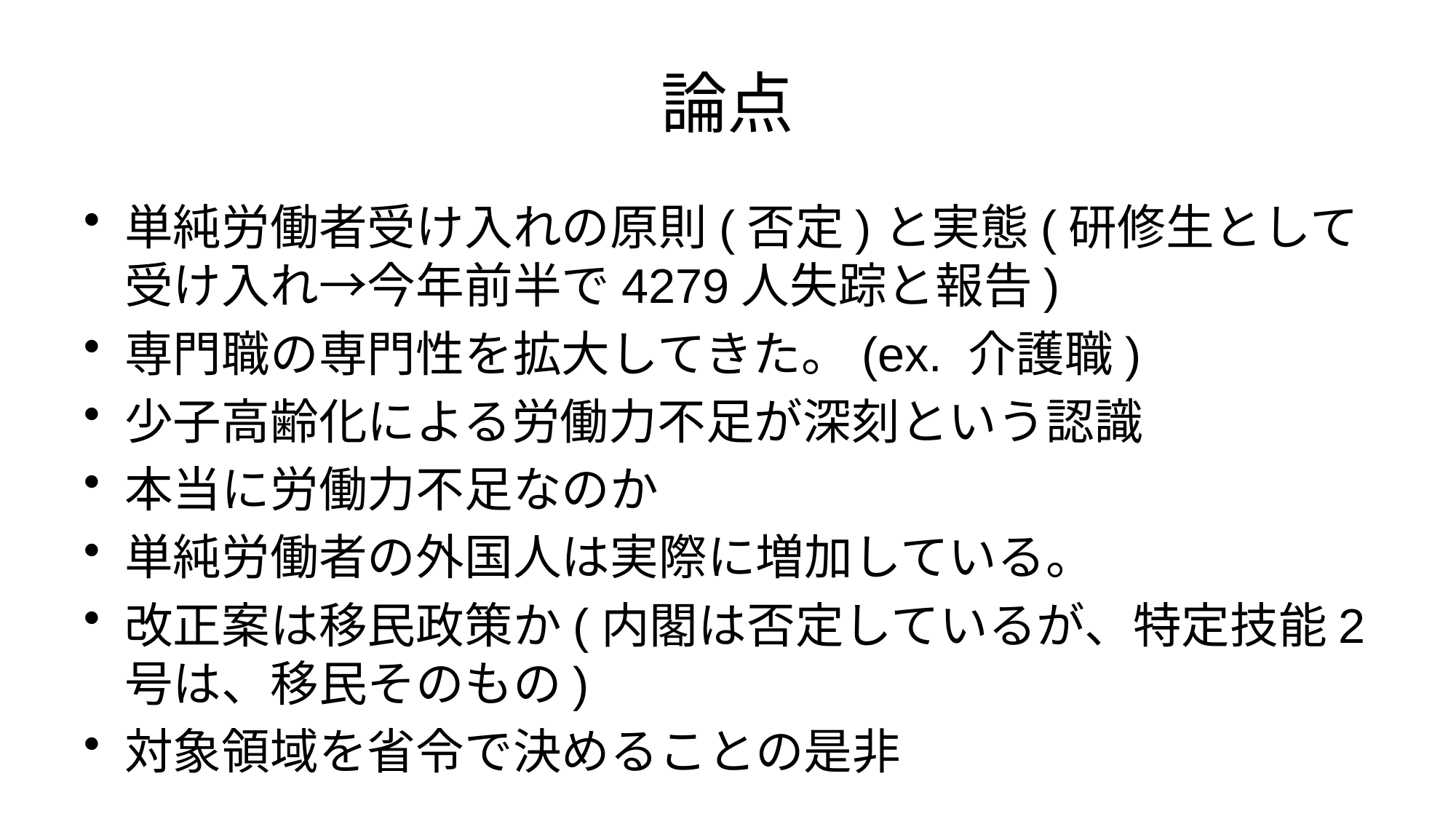

# 論点
単純労働者受け入れの原則(否定)と実態(研修生として受け入れ→今年前半で4279人失踪と報告)
専門職の専門性を拡大してきた。(ex. 介護職)
少子高齢化による労働力不足が深刻という認識
本当に労働力不足なのか
単純労働者の外国人は実際に増加している。
改正案は移民政策か(内閣は否定しているが、特定技能2号は、移民そのもの)
対象領域を省令で決めることの是非